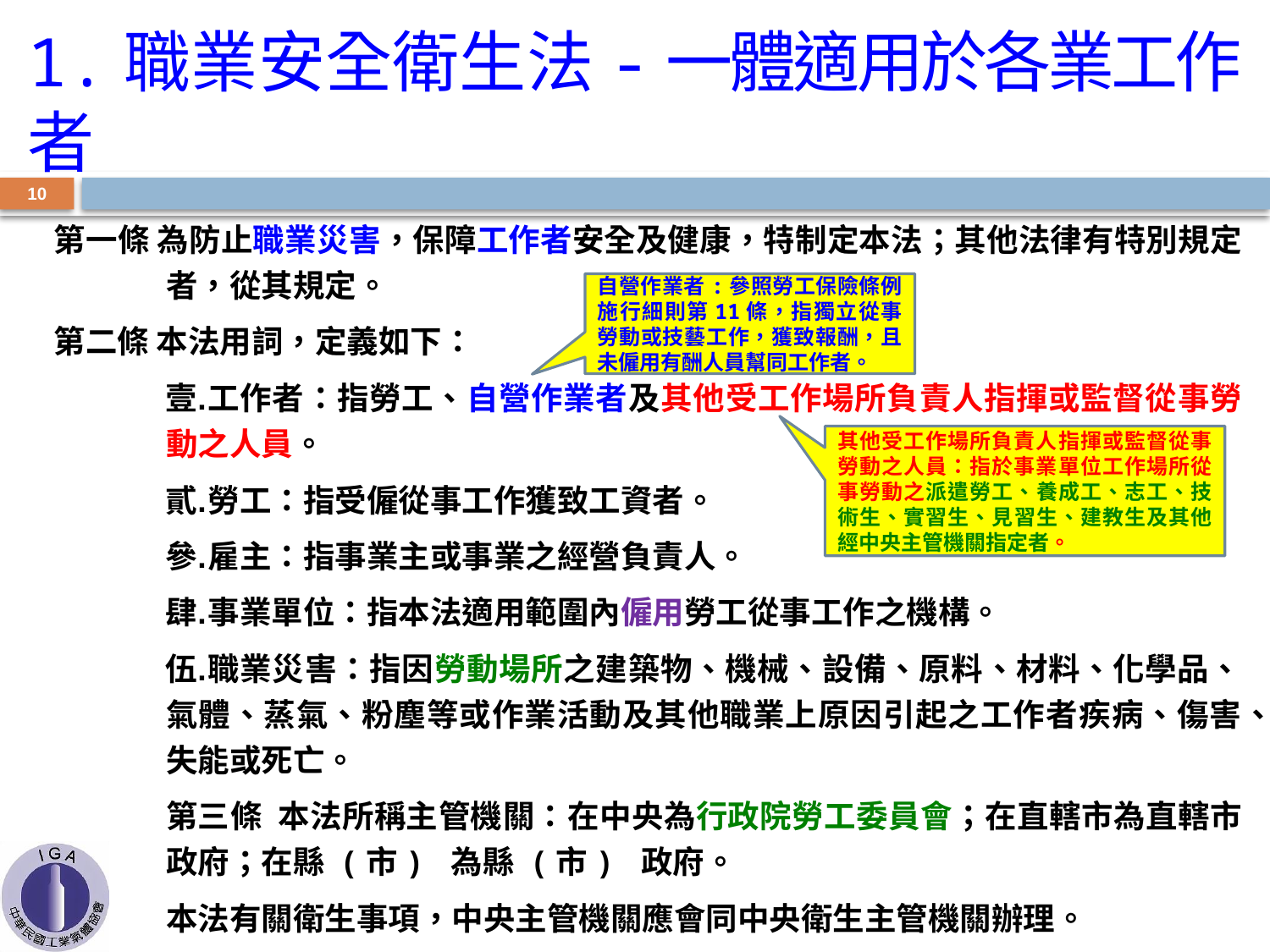

1.職業安全衛生法-一體適用於各業工作者
10
第一條 為防止職業災害，保障工作者安全及健康，特制定本法；其他法律有特別規定者，從其規定。
第二條 本法用詞，定義如下：
工作者：指勞工、自營作業者及其他受工作場所負責人指揮或監督從事勞動之人員。
勞工：指受僱從事工作獲致工資者。
雇主：指事業主或事業之經營負責人。
事業單位：指本法適用範圍內僱用勞工從事工作之機構。
職業災害：指因勞動場所之建築物、機械、設備、原料、材料、化學品、氣體、蒸氣、粉塵等或作業活動及其他職業上原因引起之工作者疾病、傷害、失能或死亡。
第三條  本法所稱主管機關：在中央為行政院勞工委員會；在直轄市為直轄市政府；在縣 (市) 為縣 (市) 政府。
本法有關衛生事項，中央主管機關應會同中央衛生主管機關辦理。
自營作業者:參照勞工保險條例施行細則第11條，指獨立從事勞動或技藝工作，獲致報酬，且未僱用有酬人員幫同工作者。
其他受工作場所負責人指揮或監督從事勞動之人員：指於事業單位工作場所從事勞動之派遣勞工、養成工、志工、技術生、實習生、見習生、建教生及其他經中央主管機關指定者。